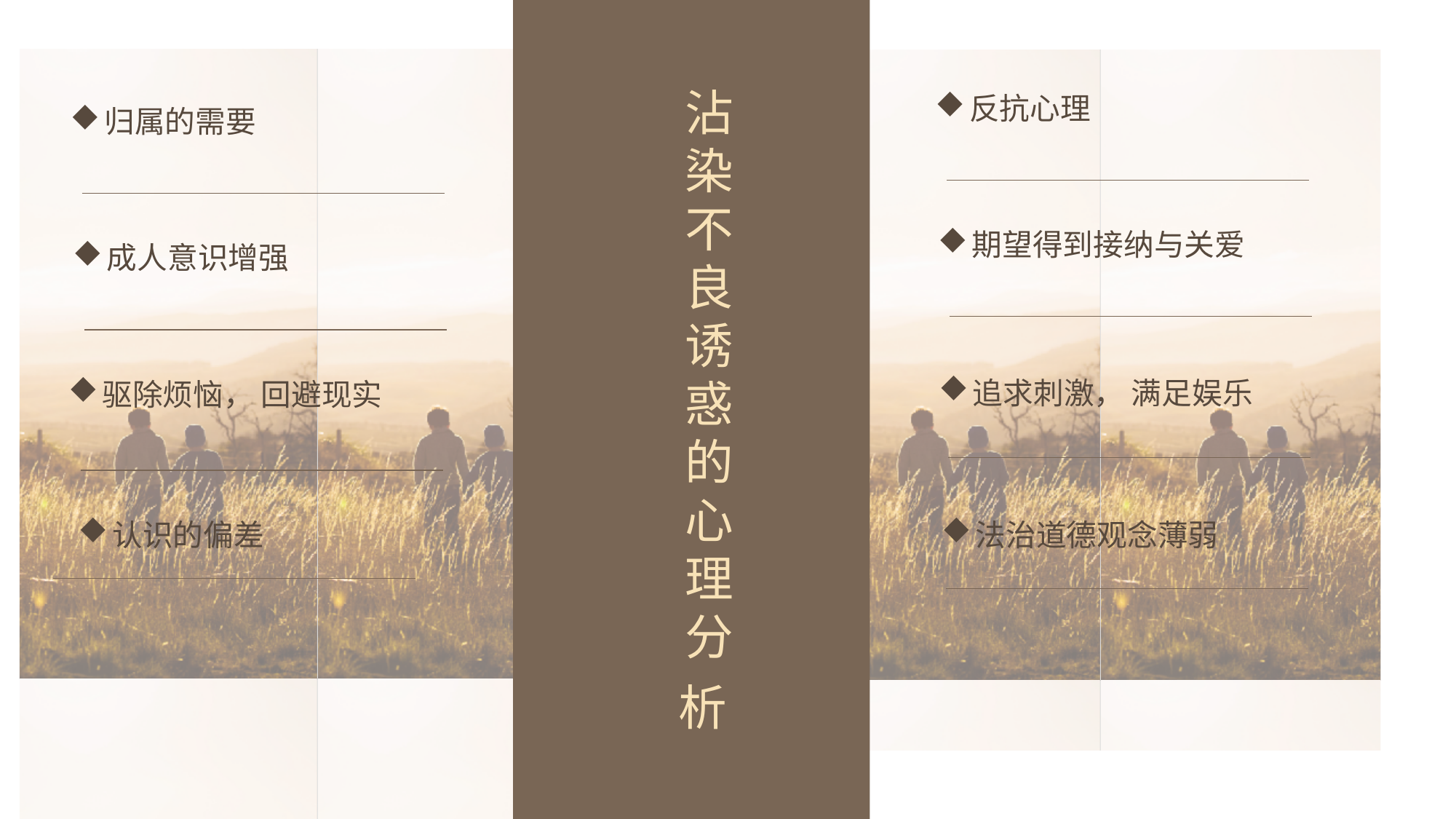

沾染不良诱惑的心理分析
反抗心理
期望得到接纳与关爱
追求刺激， 满足娱乐
归属的需要
成人意识增强
驱除烦恼， 回避现实
认识的偏差
法治道德观念薄弱